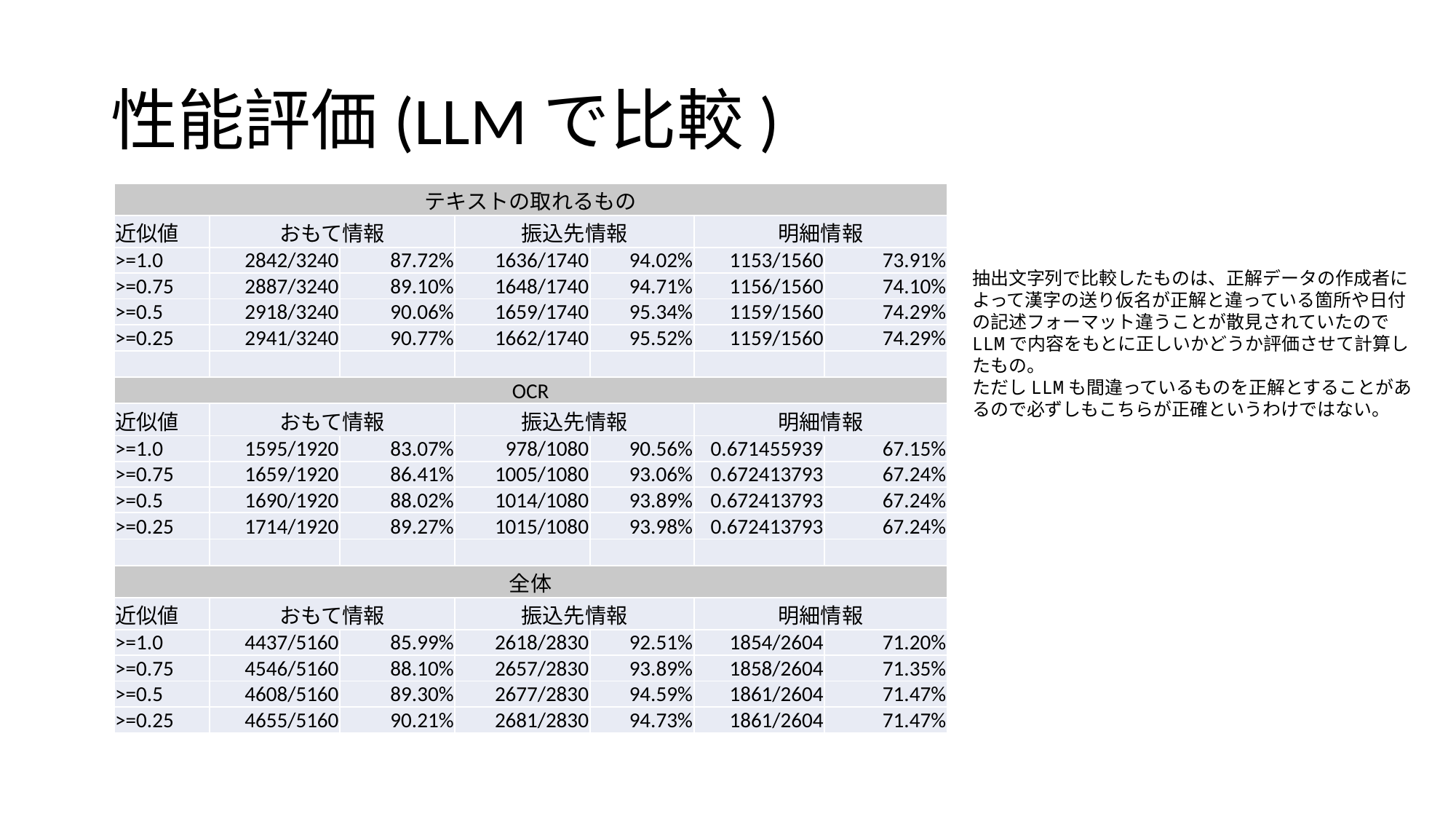

# 性能評価(LLMで比較)
| テキストの取れるもの |  |  |  |  |  |  |
| --- | --- | --- | --- | --- | --- | --- |
| 近似値 | おもて情報 |  | 振込先情報 |  | 明細情報 |  |
| >=1.0 | 2842/3240 | 87.72% | 1636/1740 | 94.02% | 1153/1560 | 73.91% |
| >=0.75 | 2887/3240 | 89.10% | 1648/1740 | 94.71% | 1156/1560 | 74.10% |
| >=0.5 | 2918/3240 | 90.06% | 1659/1740 | 95.34% | 1159/1560 | 74.29% |
| >=0.25 | 2941/3240 | 90.77% | 1662/1740 | 95.52% | 1159/1560 | 74.29% |
|  |  |  |  |  |  |  |
| OCR |  |  |  |  |  |  |
| 近似値 | おもて情報 |  | 振込先情報 |  | 明細情報 |  |
| >=1.0 | 1595/1920 | 83.07% | 978/1080 | 90.56% | 0.671455939 | 67.15% |
| >=0.75 | 1659/1920 | 86.41% | 1005/1080 | 93.06% | 0.672413793 | 67.24% |
| >=0.5 | 1690/1920 | 88.02% | 1014/1080 | 93.89% | 0.672413793 | 67.24% |
| >=0.25 | 1714/1920 | 89.27% | 1015/1080 | 93.98% | 0.672413793 | 67.24% |
|  |  |  |  |  |  |  |
| 全体 |  |  |  |  |  |  |
| 近似値 | おもて情報 |  | 振込先情報 |  | 明細情報 |  |
| >=1.0 | 4437/5160 | 85.99% | 2618/2830 | 92.51% | 1854/2604 | 71.20% |
| >=0.75 | 4546/5160 | 88.10% | 2657/2830 | 93.89% | 1858/2604 | 71.35% |
| >=0.5 | 4608/5160 | 89.30% | 2677/2830 | 94.59% | 1861/2604 | 71.47% |
| >=0.25 | 4655/5160 | 90.21% | 2681/2830 | 94.73% | 1861/2604 | 71.47% |
抽出文字列で比較したものは、正解データの作成者によって漢字の送り仮名が正解と違っている箇所や日付の記述フォーマット違うことが散見されていたのでLLMで内容をもとに正しいかどうか評価させて計算したもの。
ただしLLMも間違っているものを正解とすることがあるので必ずしもこちらが正確というわけではない。